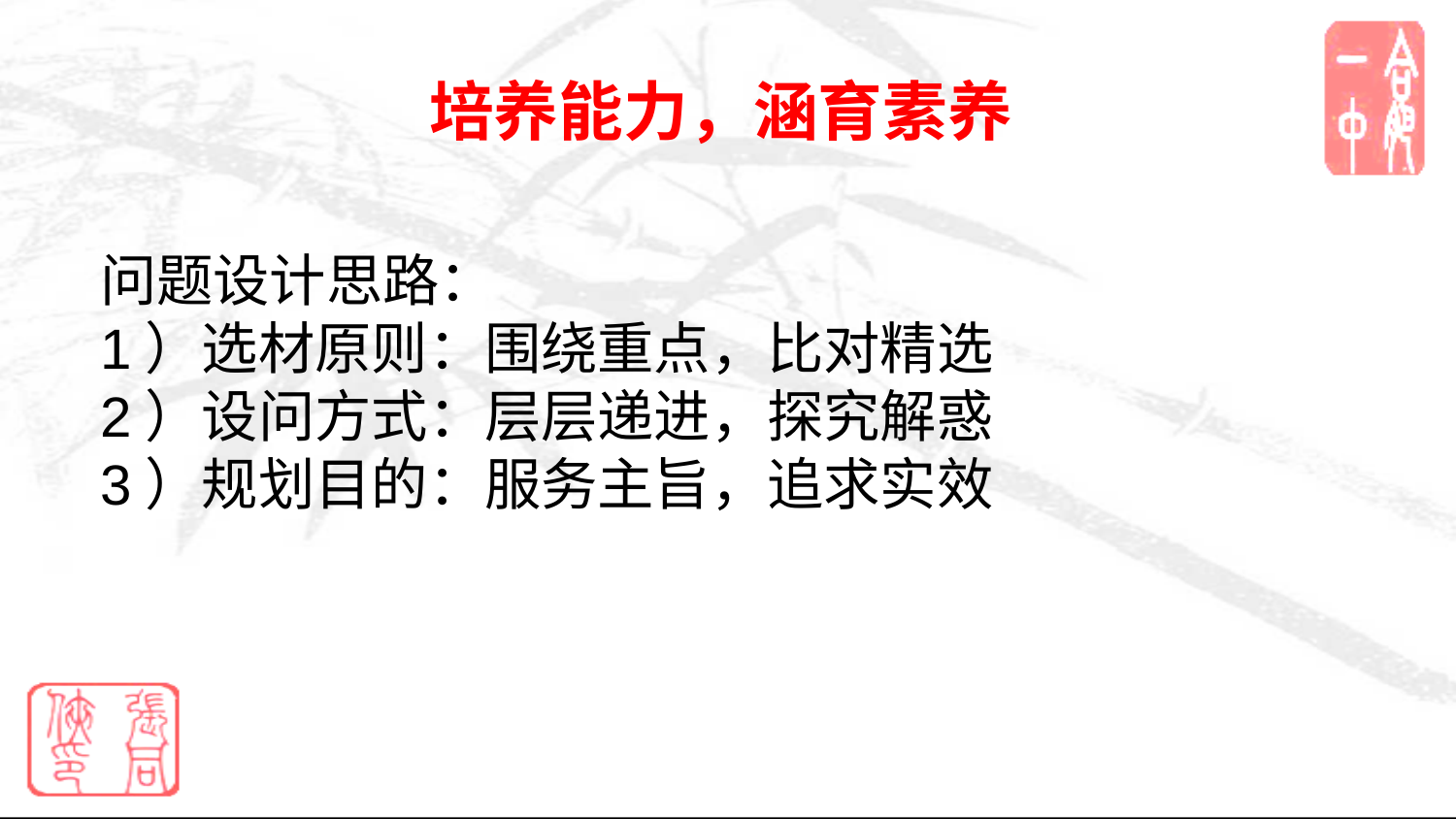

培养能力，涵育素养
问题设计思路：
1）选材原则：围绕重点，比对精选
2）设问方式：层层递进，探究解惑
3）规划目的：服务主旨，追求实效